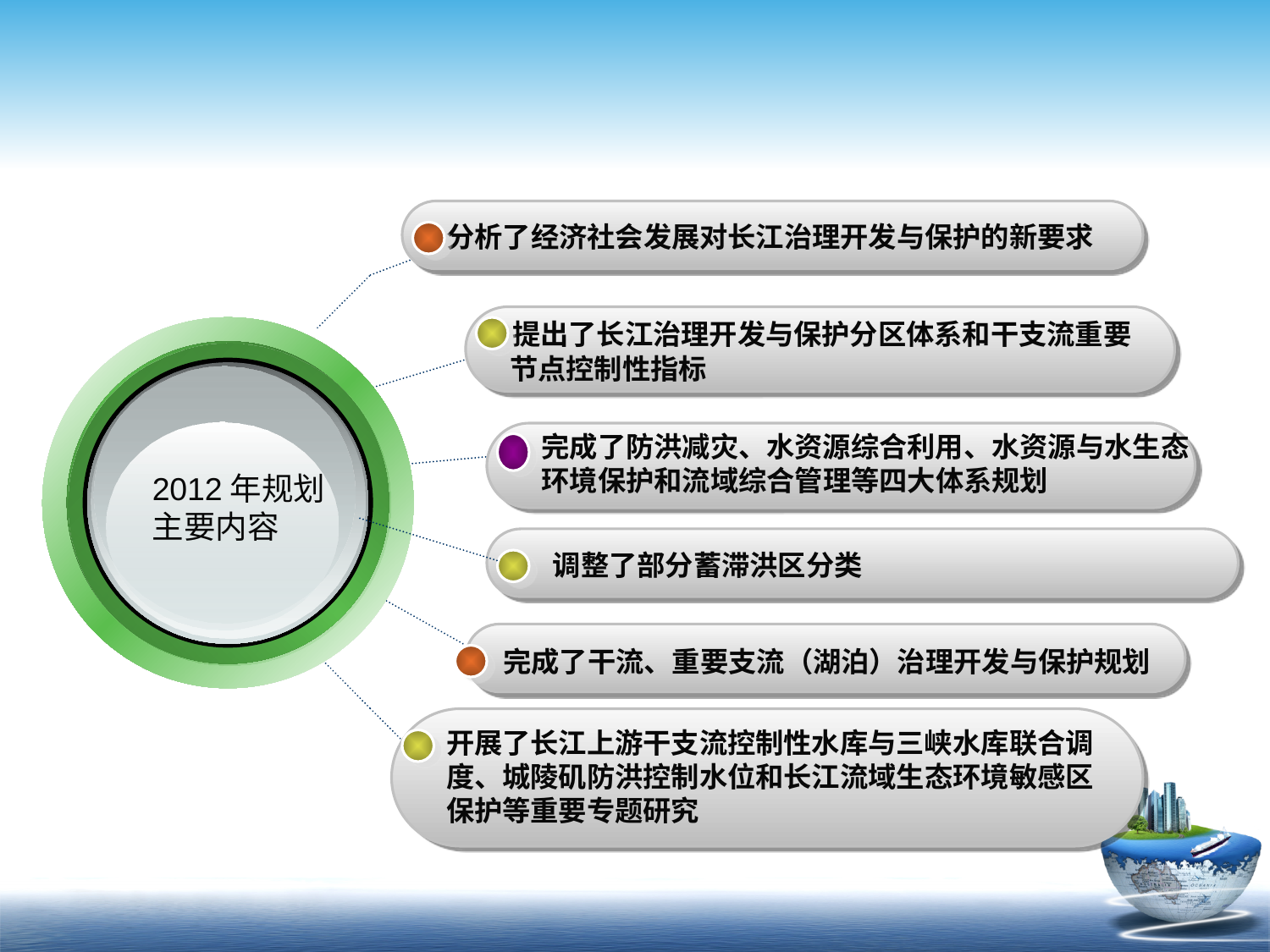

分析了经济社会发展对长江治理开发与保护的新要求

  提出了长江治理开发与保护分区体系和干支流重要
  节点控制性指标

2012年规划
主要内容

完成了防洪减灾、水资源综合利用、水资源与水生态
环境保护和流域综合管理等四大体系规划

     调整了部分蓄滞洪区分类

 完成了干流、重要支流（湖泊）治理开发与保护规划

开展了长江上游干支流控制性水库与三峡水库联合调度、城陵矶防洪控制水位和长江流域生态环境敏感区保护等重要专题研究